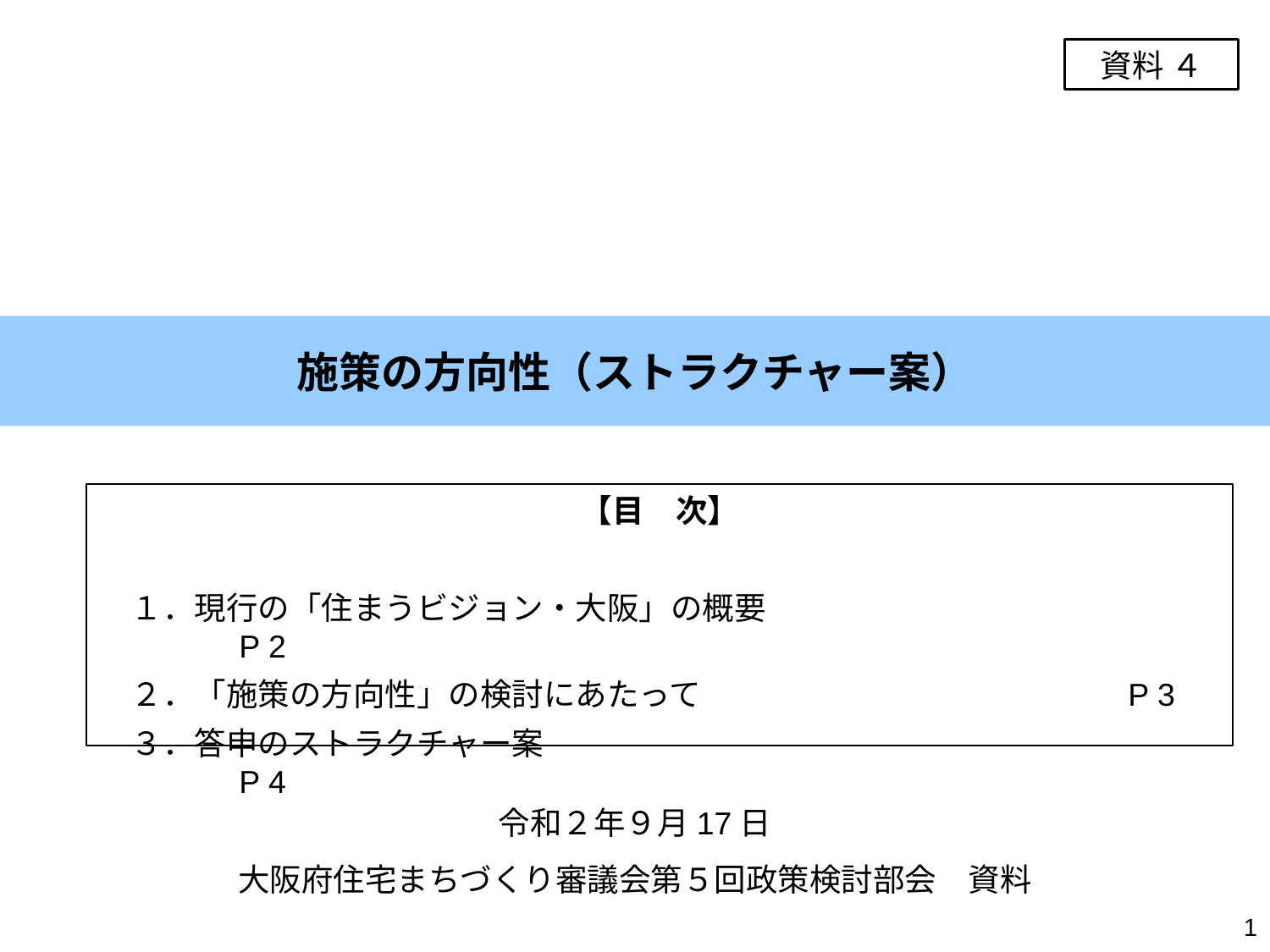

資料 ４
施策の方向性（ストラクチャー案）
【目　次】

　１．現行の「住まうビジョン・大阪」の概要				P 2
　２．「施策の方向性」の検討にあたって				P 3
　３．答申のストラクチャー案		　 				P 4

令和２年９月17日
大阪府住宅まちづくり審議会第５回政策検討部会　資料
1